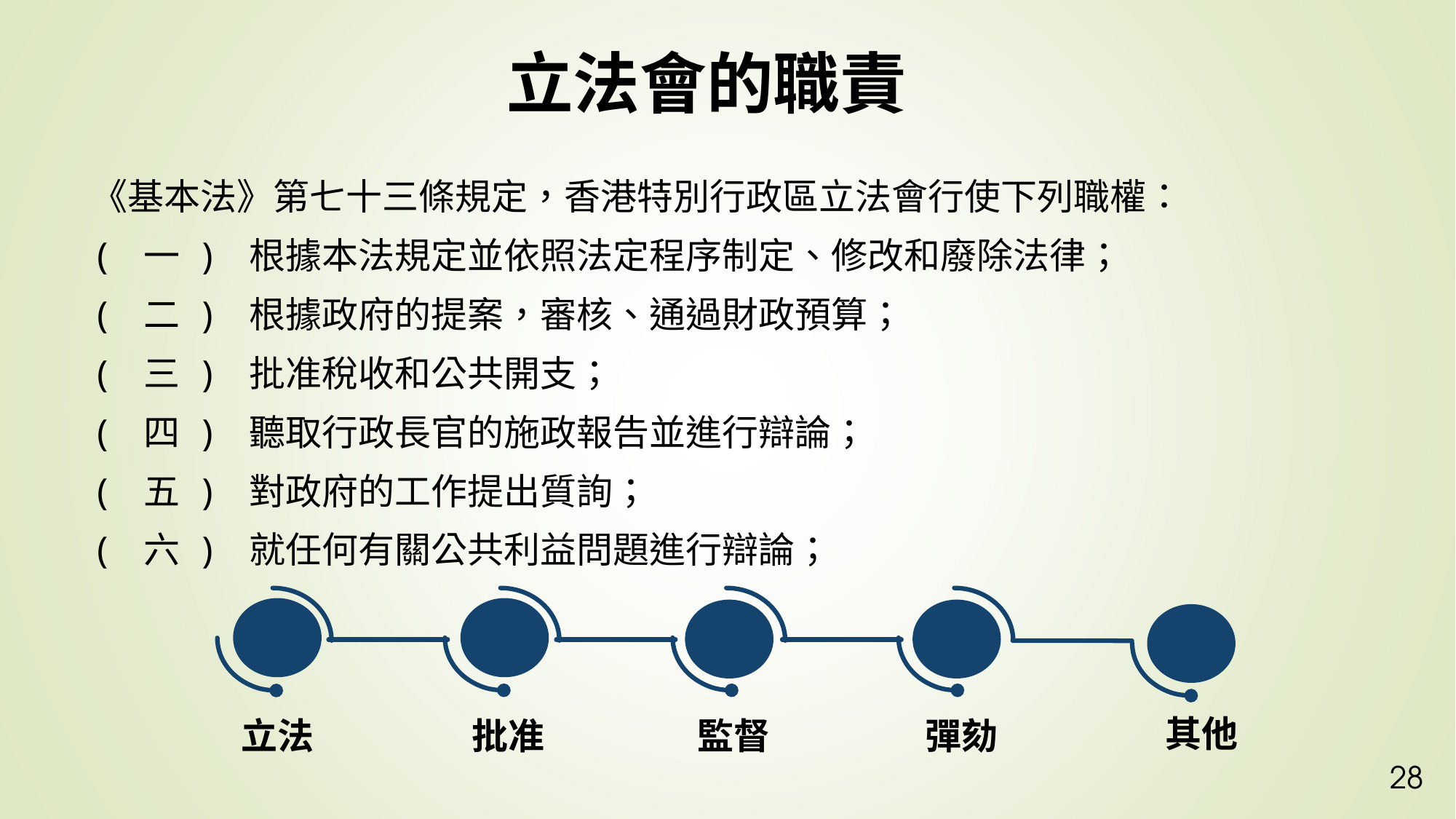

立法會的職責

《基本法》第七十三條規定，香港特別行政區立法會行使下列職權：
( 一 ) 根據本法規定並依照法定程序制定、修改和廢除法律；
( 二 ) 根據政府的提案，審核、通過財政預算；
( 三 ) 批准稅收和公共開支；
( 四 ) 聽取行政長官的施政報告並進行辯論；
( 五 ) 對政府的工作提出質詢；
( 六 ) 就任何有關公共利益問題進行辯論；

其他
批准
監督
彈劾
立法
28